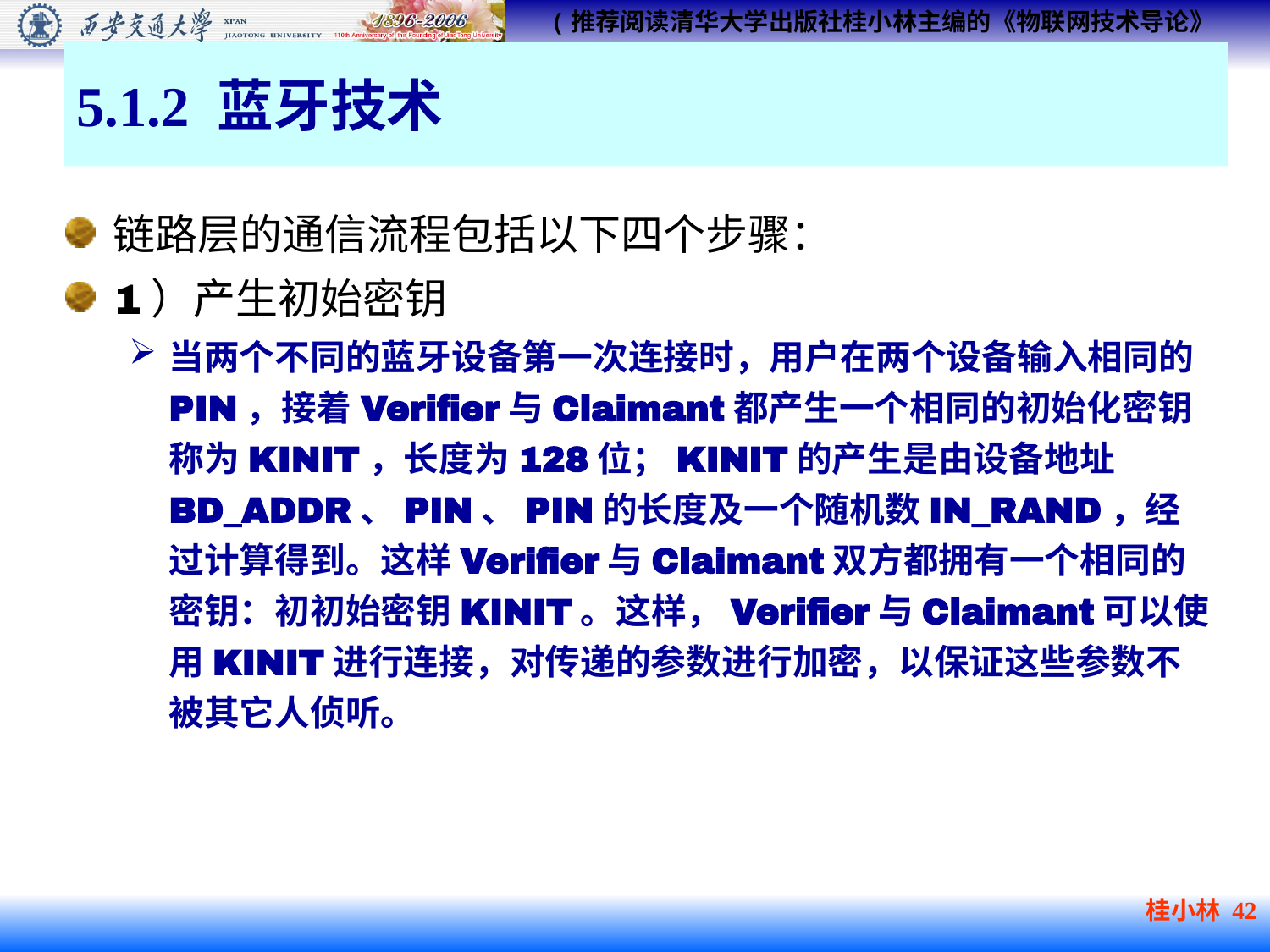

# 5.1.2 蓝牙技术
链路层的通信流程包括以下四个步骤：
1）产生初始密钥
当两个不同的蓝牙设备第一次连接时，用户在两个设备输入相同的PIN，接着Verifier与Claimant都产生一个相同的初始化密钥称为KINIT，长度为128位；KINIT的产生是由设备地址BD_ADDR、PIN、PIN的长度及一个随机数IN_RAND，经过计算得到。这样Verifier与Claimant双方都拥有一个相同的密钥：初初始密钥KINIT。这样，Verifier与Claimant可以使用KINIT进行连接，对传递的参数进行加密，以保证这些参数不被其它人侦听。

桂小林 42